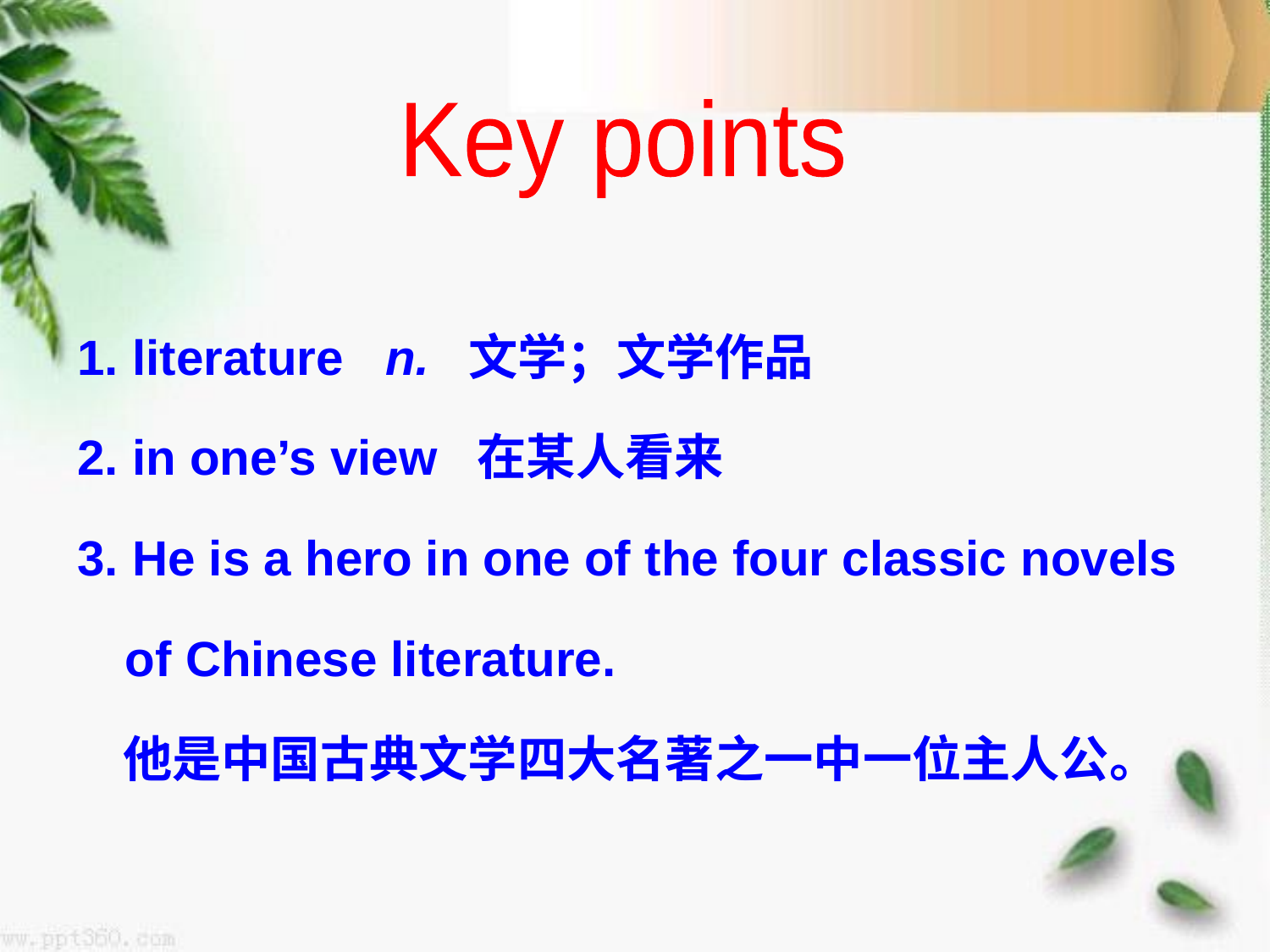

Key points
1. literature   n.  文学；文学作品
2. in one’s view  在某人看来
3. He is a hero in one of the four classic novels of Chinese literature.
   他是中国古典文学四大名著之一中一位主人公。